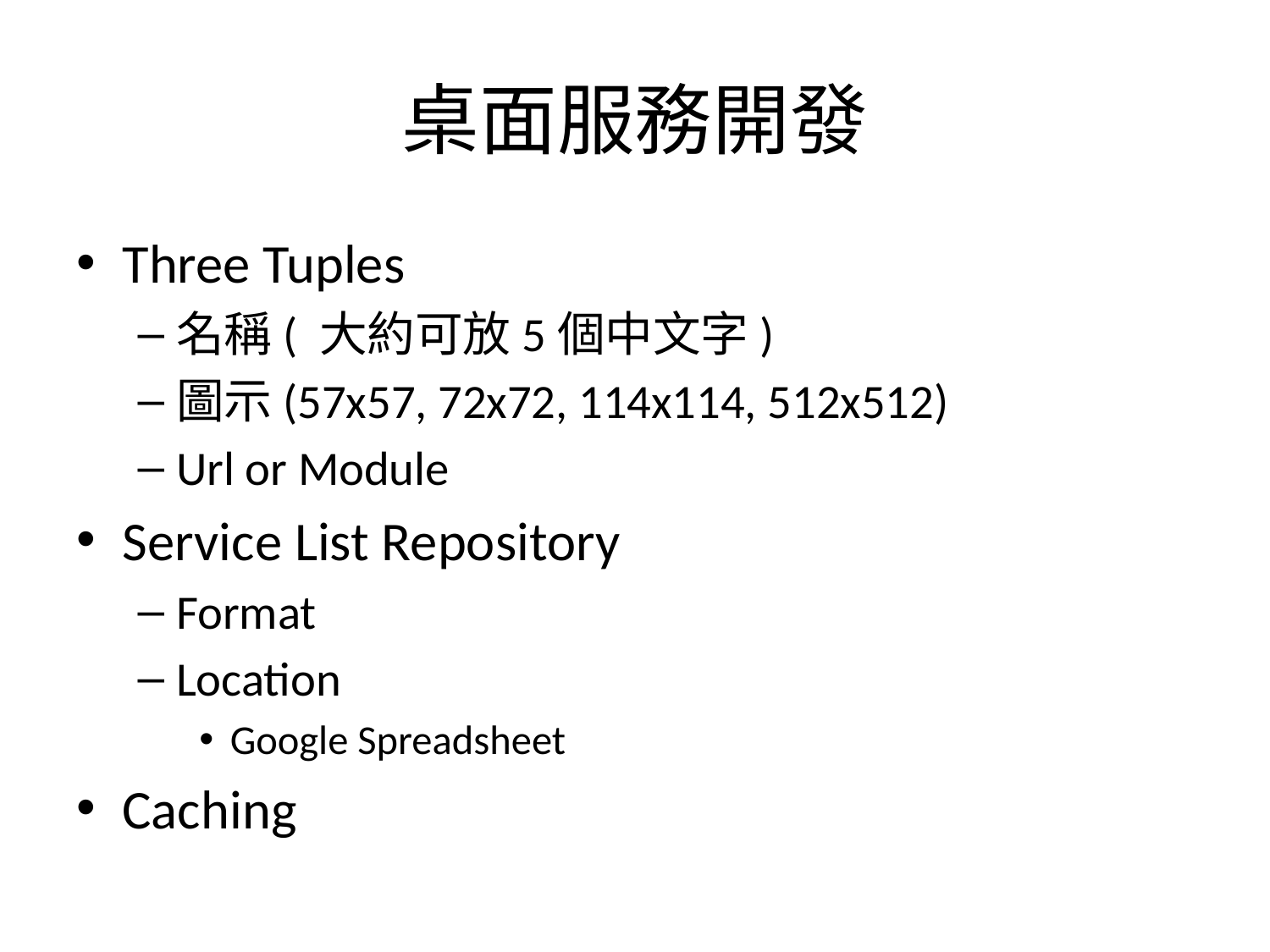

# 桌面服務開發
Three Tuples
名稱( 大約可放5個中文字)
圖示(57x57, 72x72, 114x114, 512x512)
Url or Module
Service List Repository
Format
Location
Google Spreadsheet
Caching